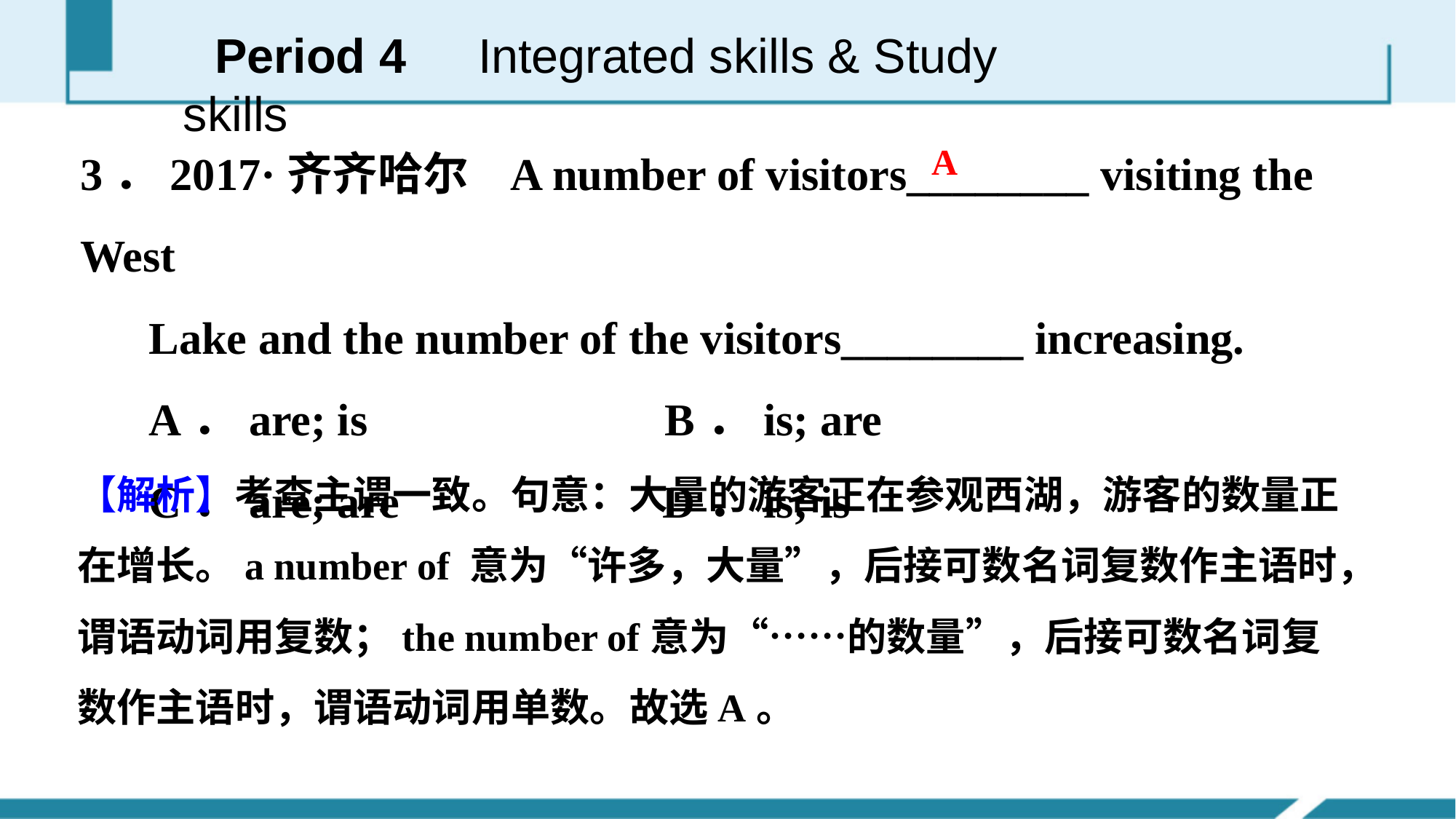

Period 4　Integrated skills & Study skills
3．2017·齐齐哈尔   A number of visitors________ visiting the West
      Lake and the number of the visitors________ increasing.
      A．are; is                          B．is; are
      C．are; are                       D．is; is
A
【解析】考查主谓一致。句意：大量的游客正在参观西湖，游客的数量正在增长。a number of 意为“许多，大量”，后接可数名词复数作主语时，谓语动词用复数；the number of意为“……的数量”，后接可数名词复数作主语时，谓语动词用单数。故选A。